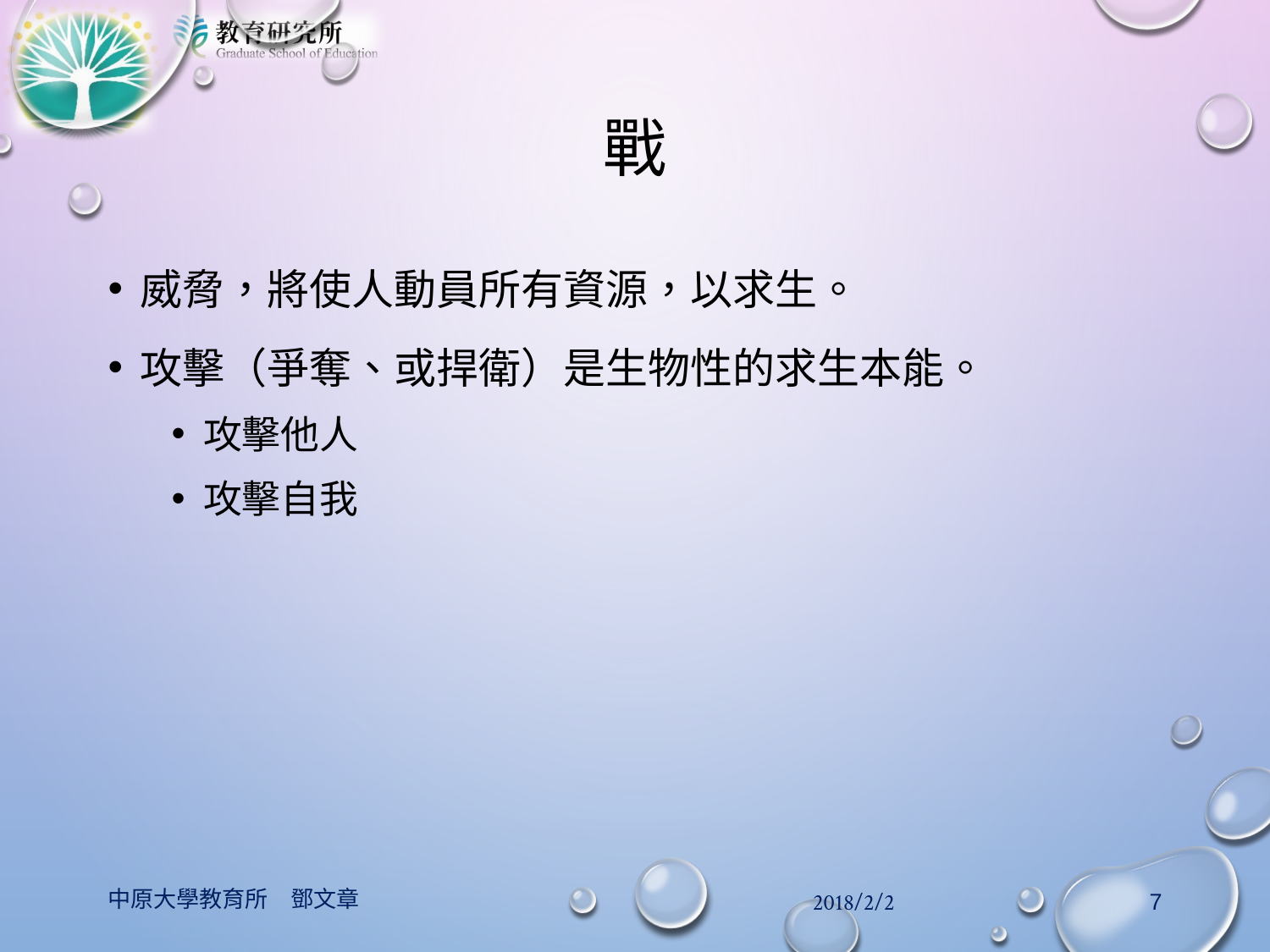

# 戰
威脅，將使人動員所有資源，以求生。
攻擊（爭奪、或捍衛）是生物性的求生本能。
攻擊他人
攻擊自我

中原大學教育所　鄧文章
2018/2/2
7